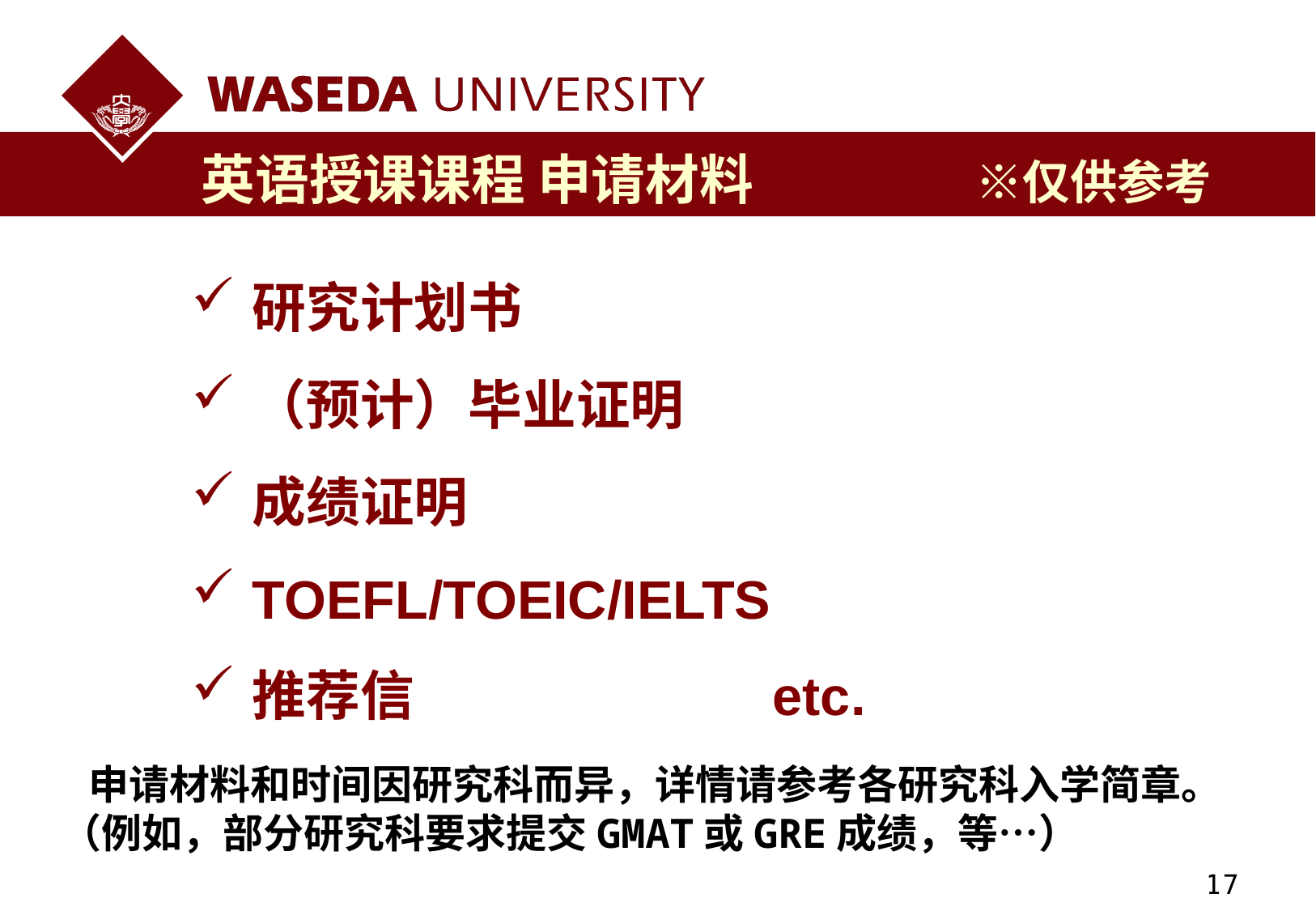

英语授课课程 申请材料                  ※仅供参考
研究计划书
（预计）毕业证明
成绩证明
TOEFL/TOEIC/IELTS
推荐信                            etc.
申请材料和时间因研究科而异，详情请参考各研究科入学简章。
（例如，部分研究科要求提交GMAT或GRE成绩，等…）